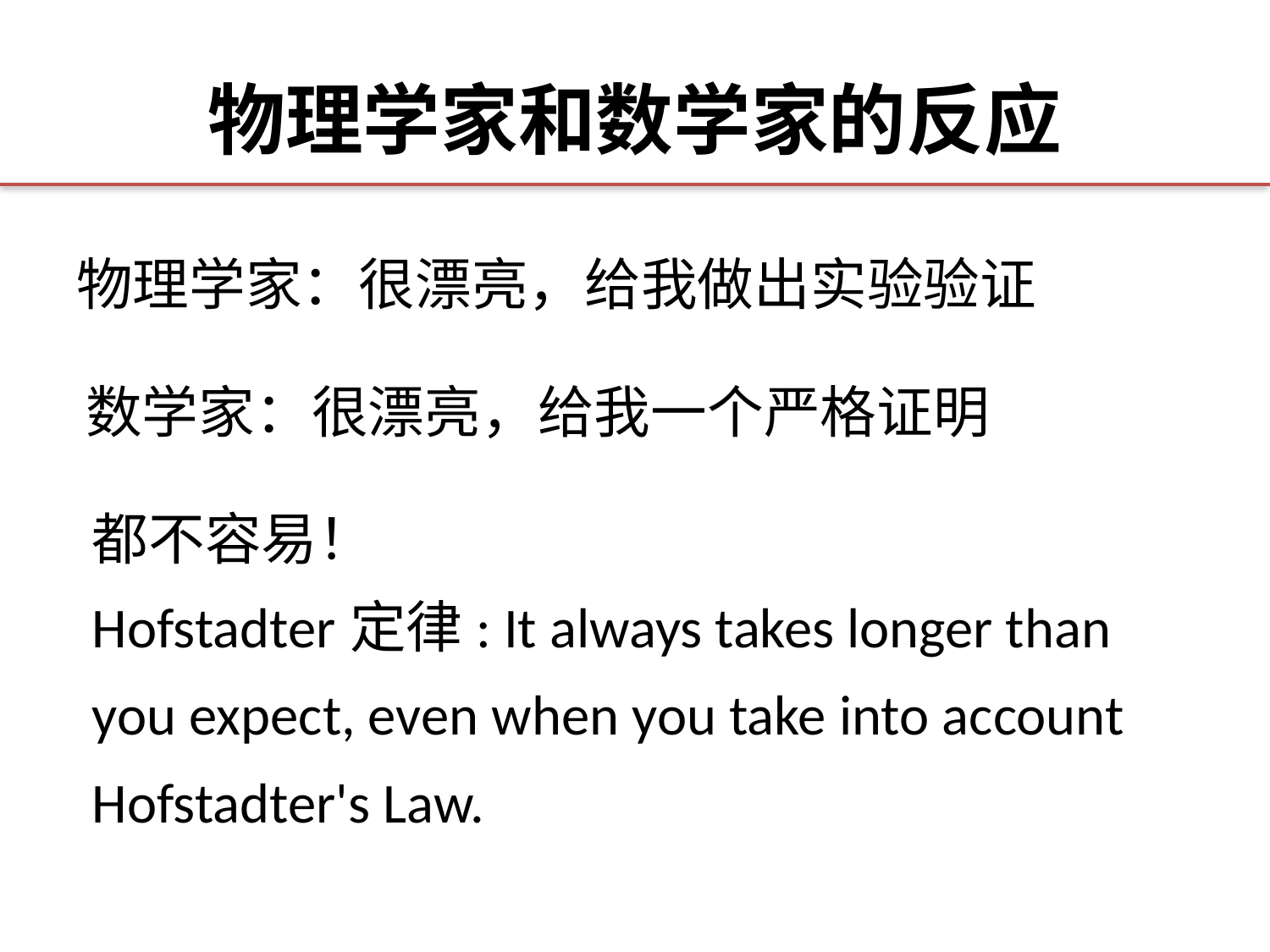

# 物理学家和数学家的反应
物理学家：很漂亮，给我做出实验验证
数学家：很漂亮，给我一个严格证明
都不容易！
Hofstadter定律: It always takes longer than
you expect, even when you take into account
Hofstadter's Law.